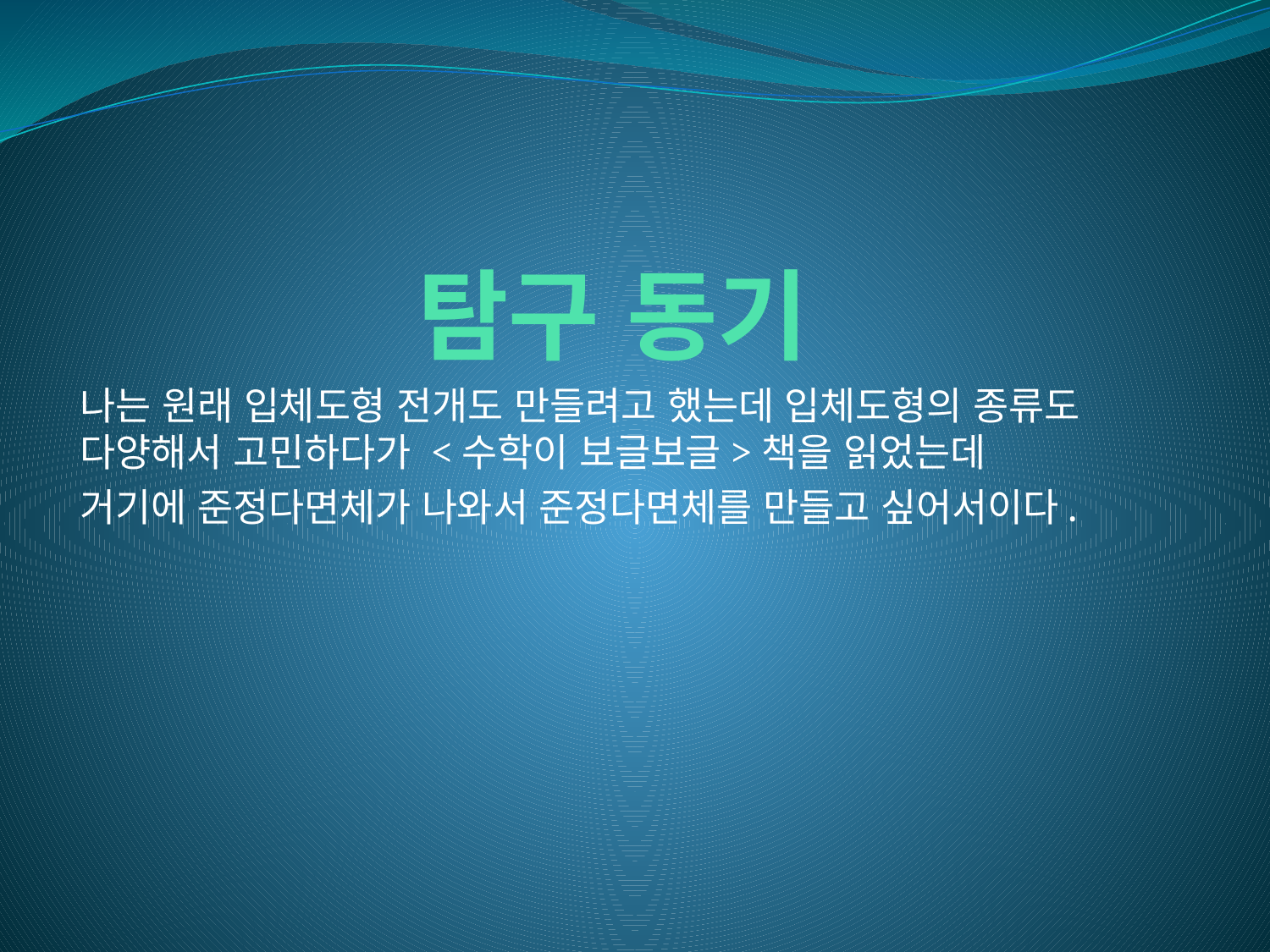

# 탐구 동기
나는 원래 입체도형 전개도 만들려고 했는데 입체도형의 종류도 다양해서 고민하다가 <수학이 보글보글>책을 읽었는데
거기에 준정다면체가 나와서 준정다면체를 만들고 싶어서이다.